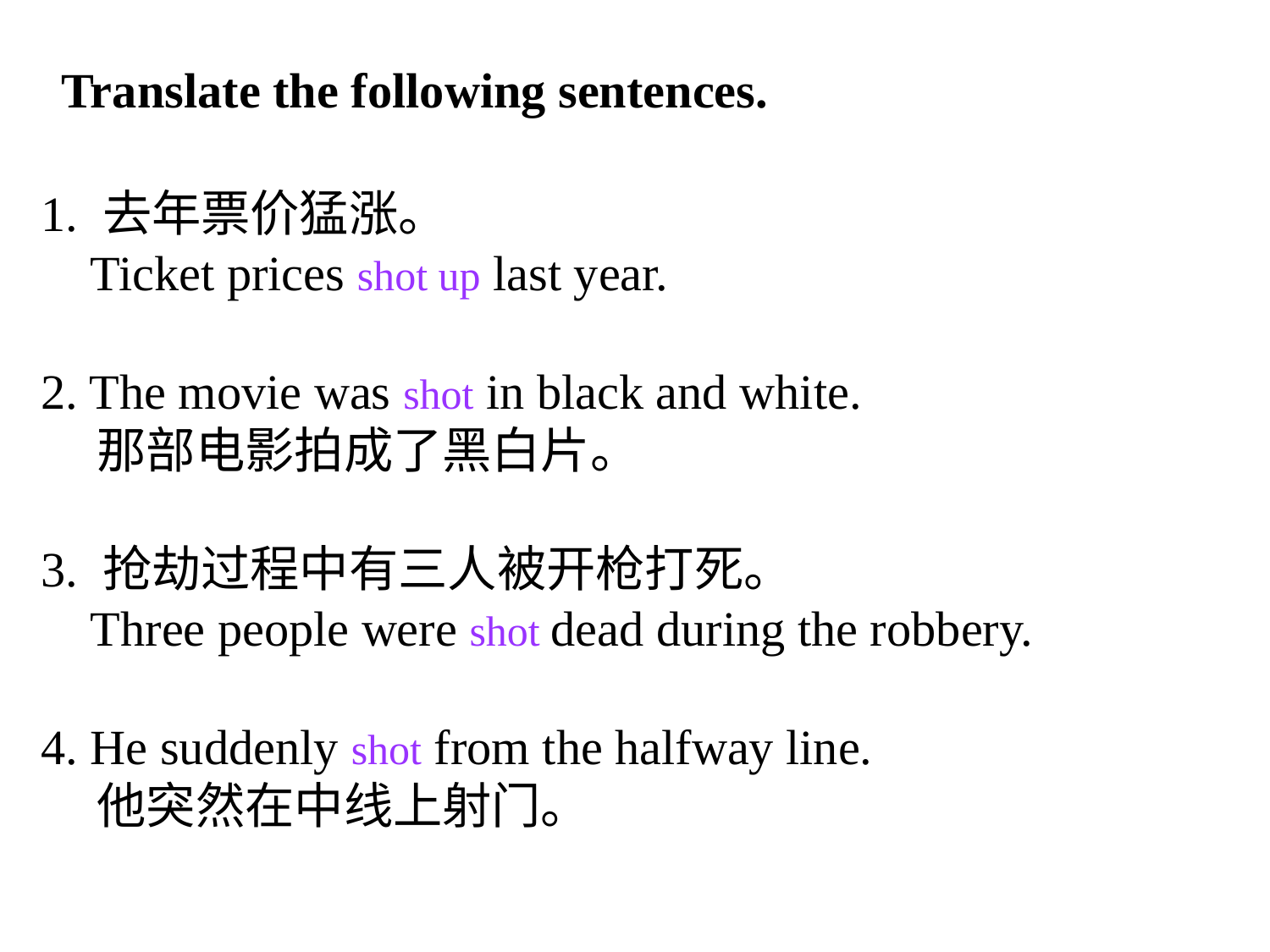

Translate the following sentences.
1. 去年票价猛涨。
    Ticket prices shot up last year.

2. The movie was shot in black and white.
    那部电影拍成了黑白片。

3. 抢劫过程中有三人被开枪打死。
    Three people were shot dead during the robbery.

4. He suddenly shot from the halfway line.
    他突然在中线上射门。